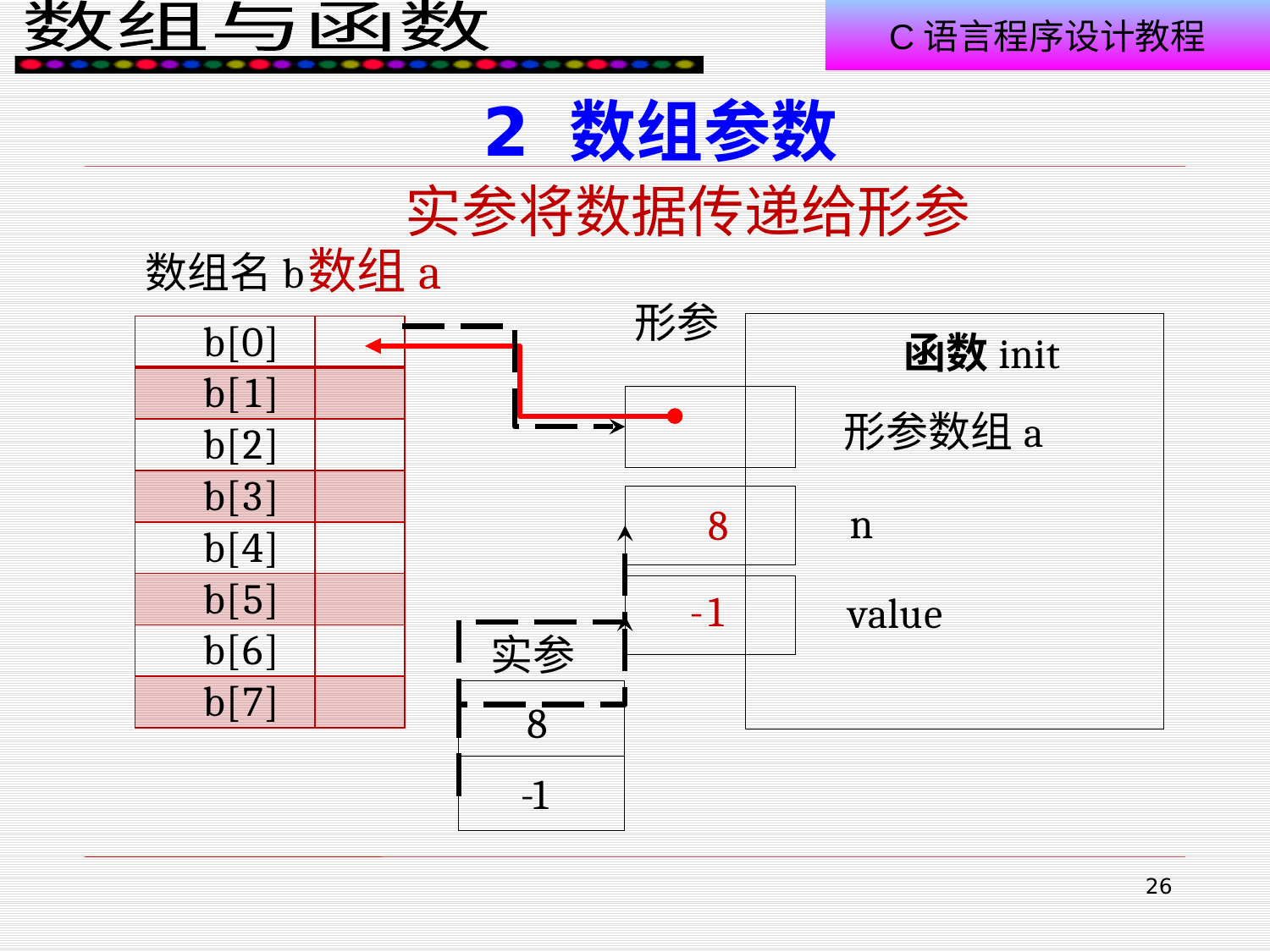

# 2 数组参数

实参将数据传递给形参
数组a
数组名b

形参

函数init

形参数组a

n

value

| b[0] |  |
| --- | --- |
| b[1] |  |
| b[2] |  |
| b[3] |  |
| b[4] |  |
| b[5] |  |
| b[6] |  |
| b[7] |  |

8

-1

实参

8

1

-
26